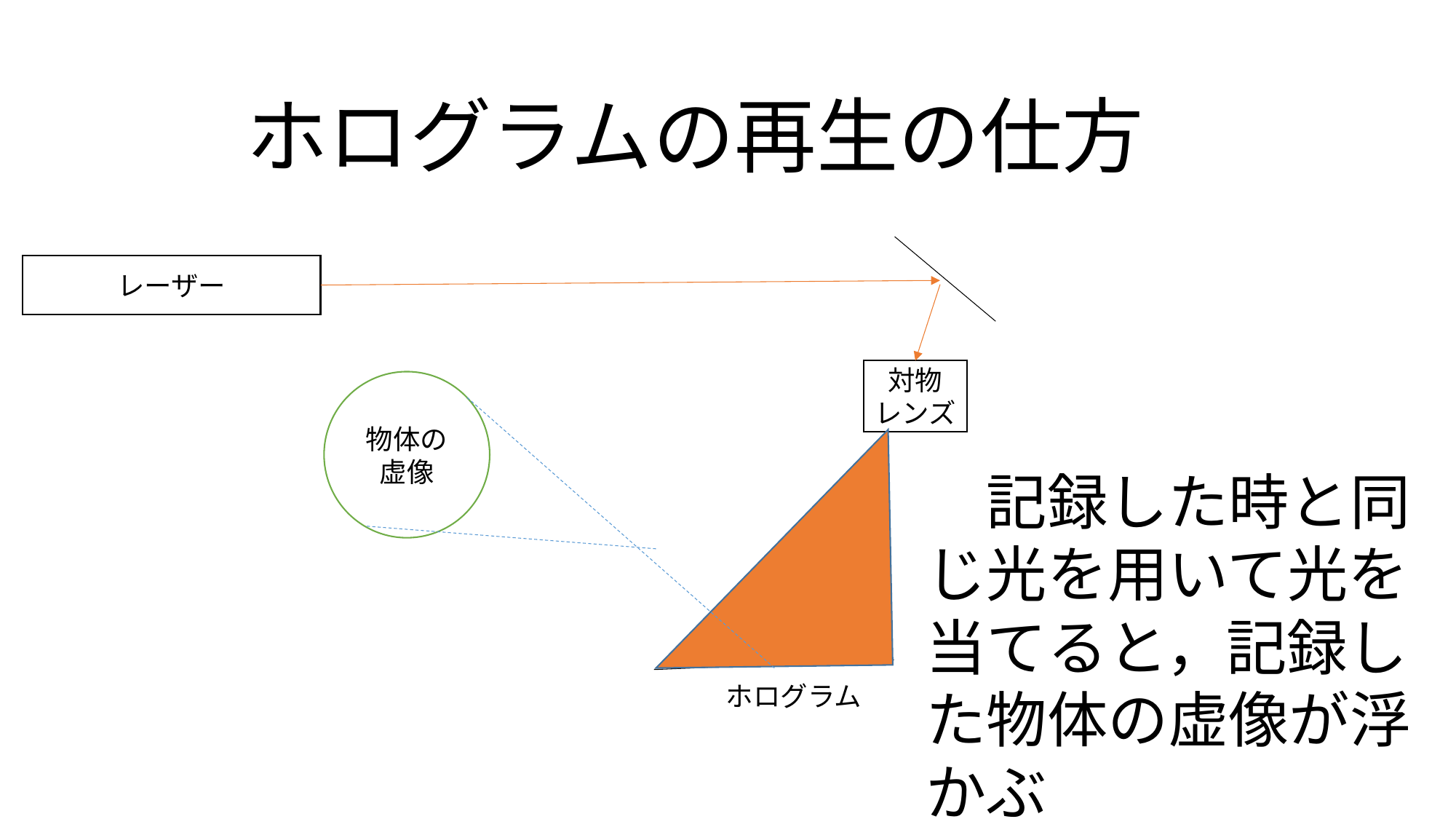

ホログラムの再生の仕方
レーザー
対物レンズ
物体の虚像

　記録した時と同じ光を用いて光を当てると，記録した物体の虚像が浮かぶ
ホログラム